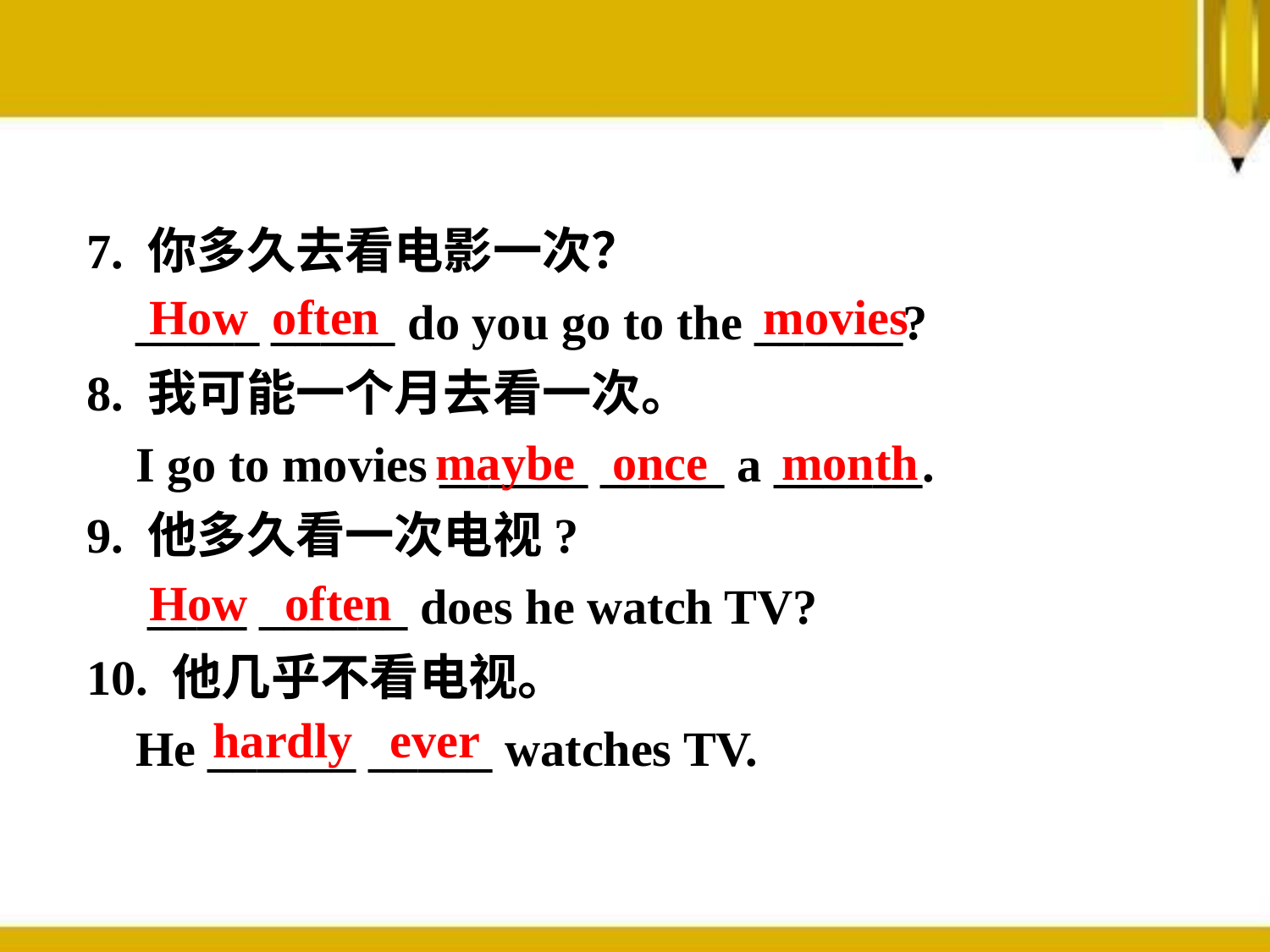

7. 你多久去看电影一次？
    _____ _____ do you go to the ______?
8. 我可能一个月去看一次。
    I go to movies ______ _____ a ______.
9. 他多久看一次电视?
     ____ ______ does he watch TV?
10. 他几乎不看电视。
    He ______ _____ watches TV.
How  often
movies
 maybe   once      month
How   often
hardly   ever